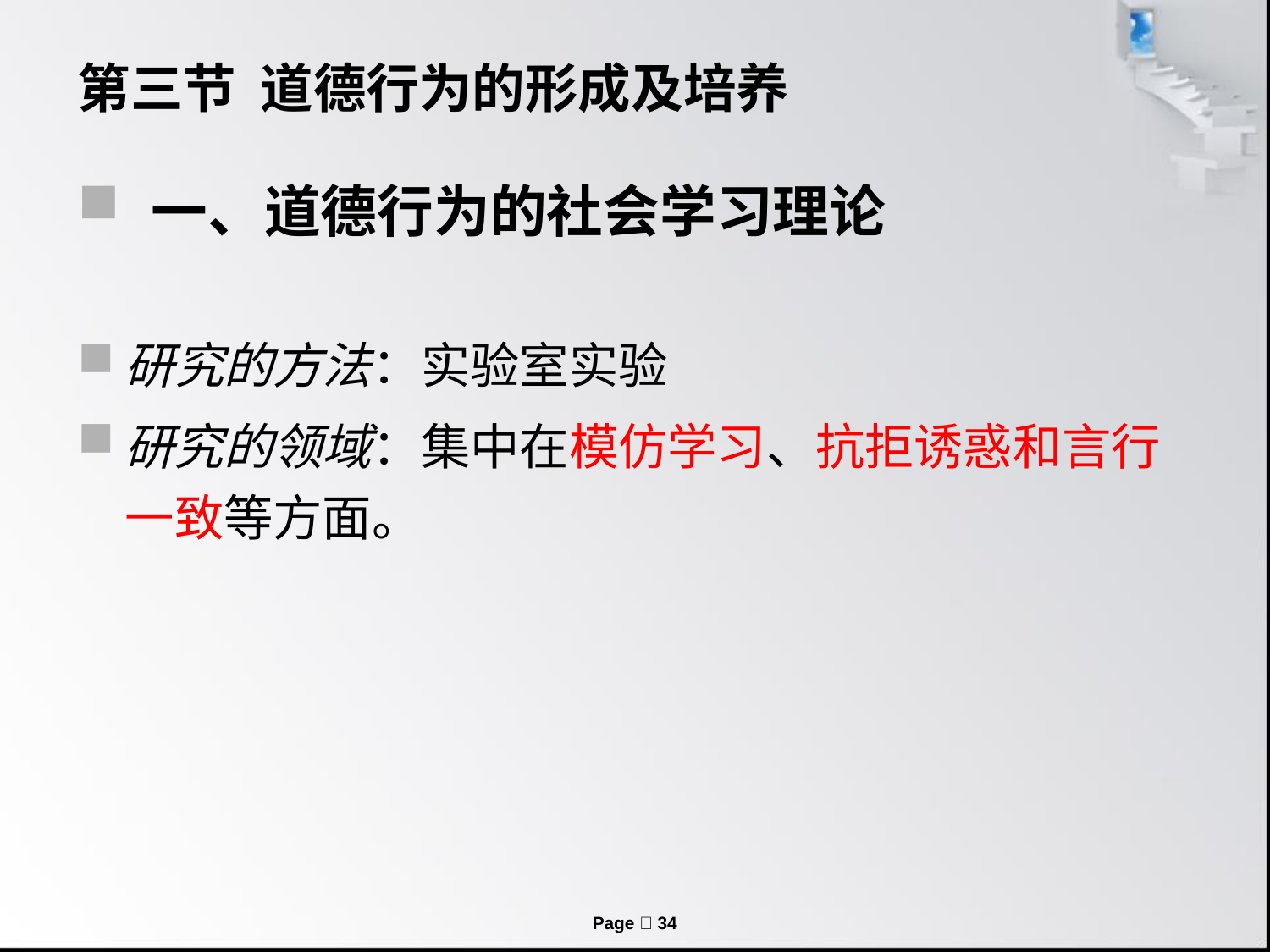

# 第三节  道德行为的形成及培养
 一、道德行为的社会学习理论

研究的方法：实验室实验
研究的领域：集中在模仿学习、抗拒诱惑和言行一致等方面。